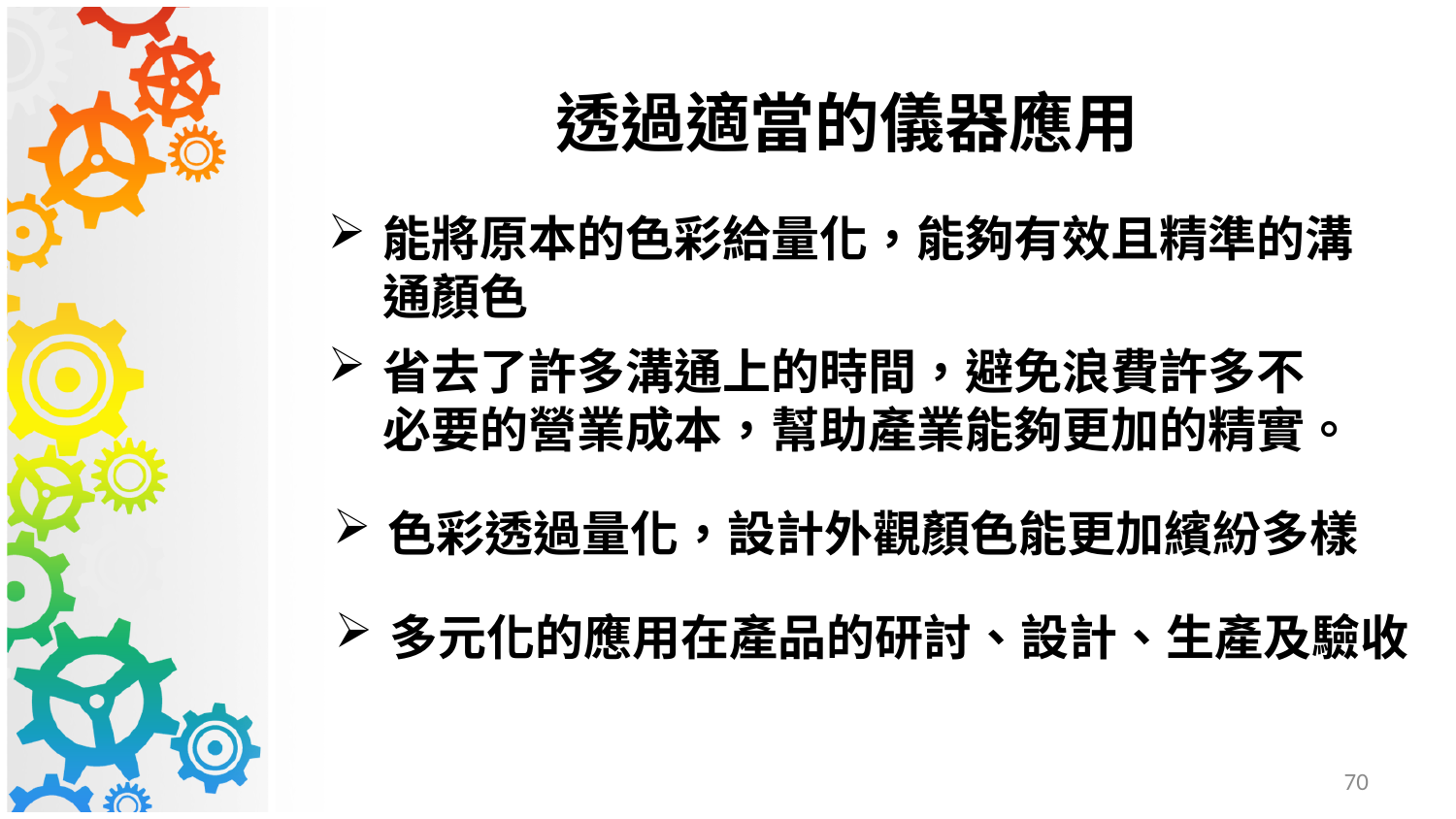

透過適當的儀器應用
能將原本的色彩給量化，能夠有效且精準的溝通顏色
省去了許多溝通上的時間，避免浪費許多不必要的營業成本，幫助產業能夠更加的精實。
色彩透過量化，設計外觀顏色能更加繽紛多樣
多元化的應用在產品的研討、設計、生產及驗收
70